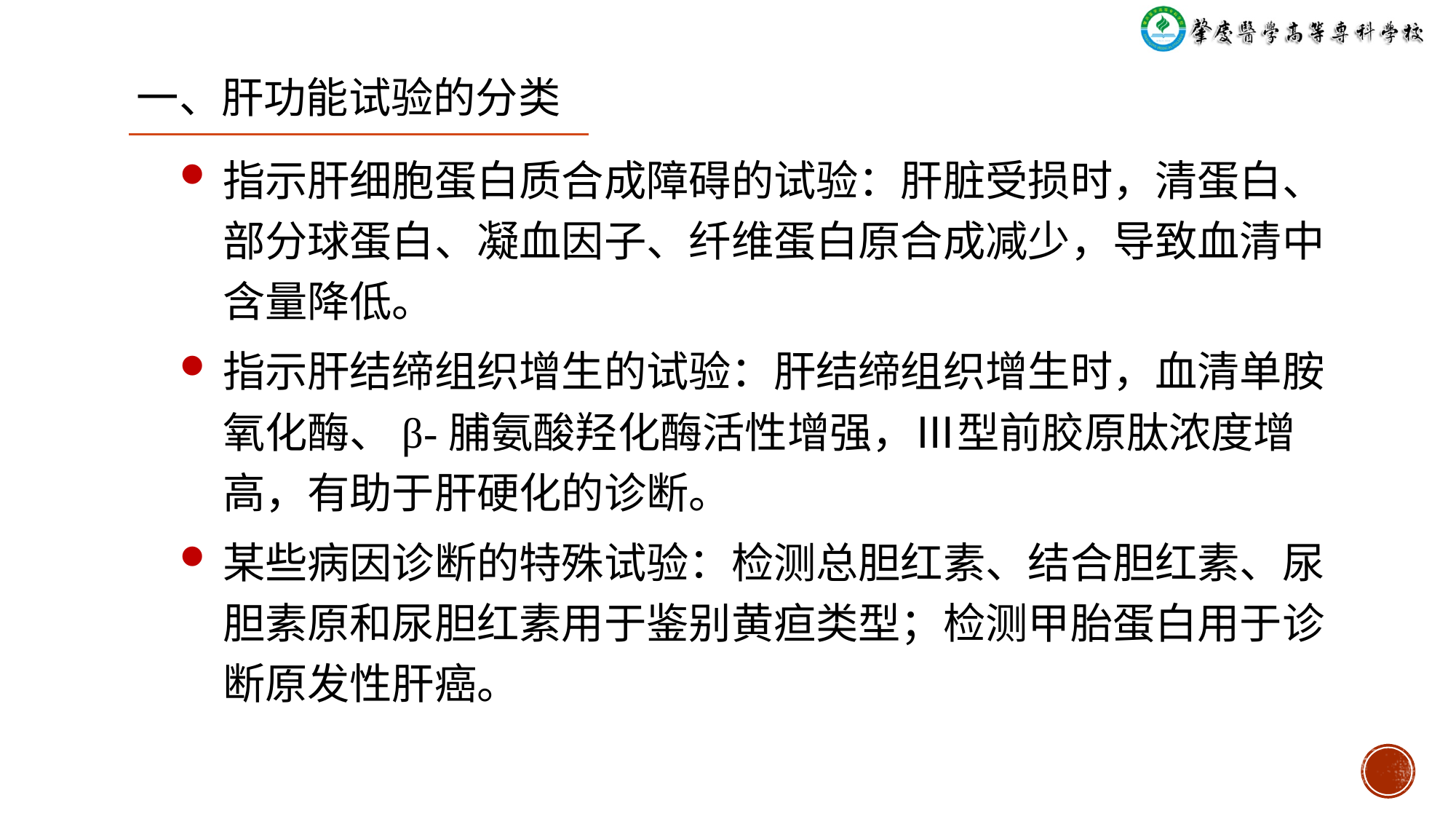

一、肝功能试验的分类
指示肝细胞蛋白质合成障碍的试验：肝脏受损时，清蛋白、部分球蛋白、凝血因子、纤维蛋白原合成减少，导致血清中含量降低。
指示肝结缔组织增生的试验：肝结缔组织增生时，血清单胺氧化酶、β-脯氨酸羟化酶活性增强，Ⅲ型前胶原肽浓度增高，有助于肝硬化的诊断。
某些病因诊断的特殊试验：检测总胆红素、结合胆红素、尿胆素原和尿胆红素用于鉴别黄疸类型；检测甲胎蛋白用于诊断原发性肝癌。